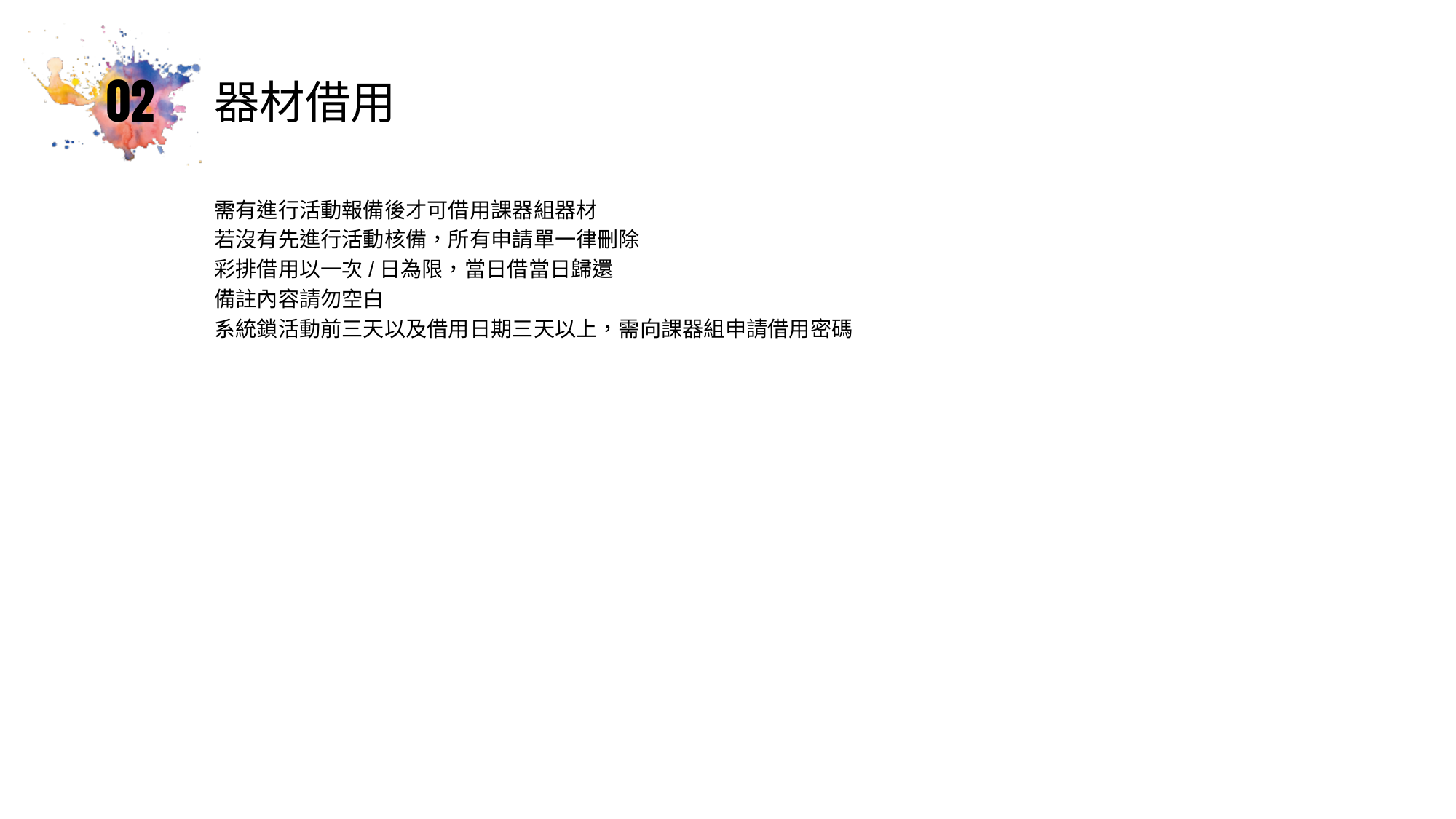

# 器材借用
需有進行活動報備後才可借用課器組器材
若沒有先進行活動核備，所有申請單一律刪除
彩排借用以一次/日為限，當日借當日歸還
備註內容請勿空白
系統鎖活動前三天以及借用日期三天以上，需向課器組申請借用密碼